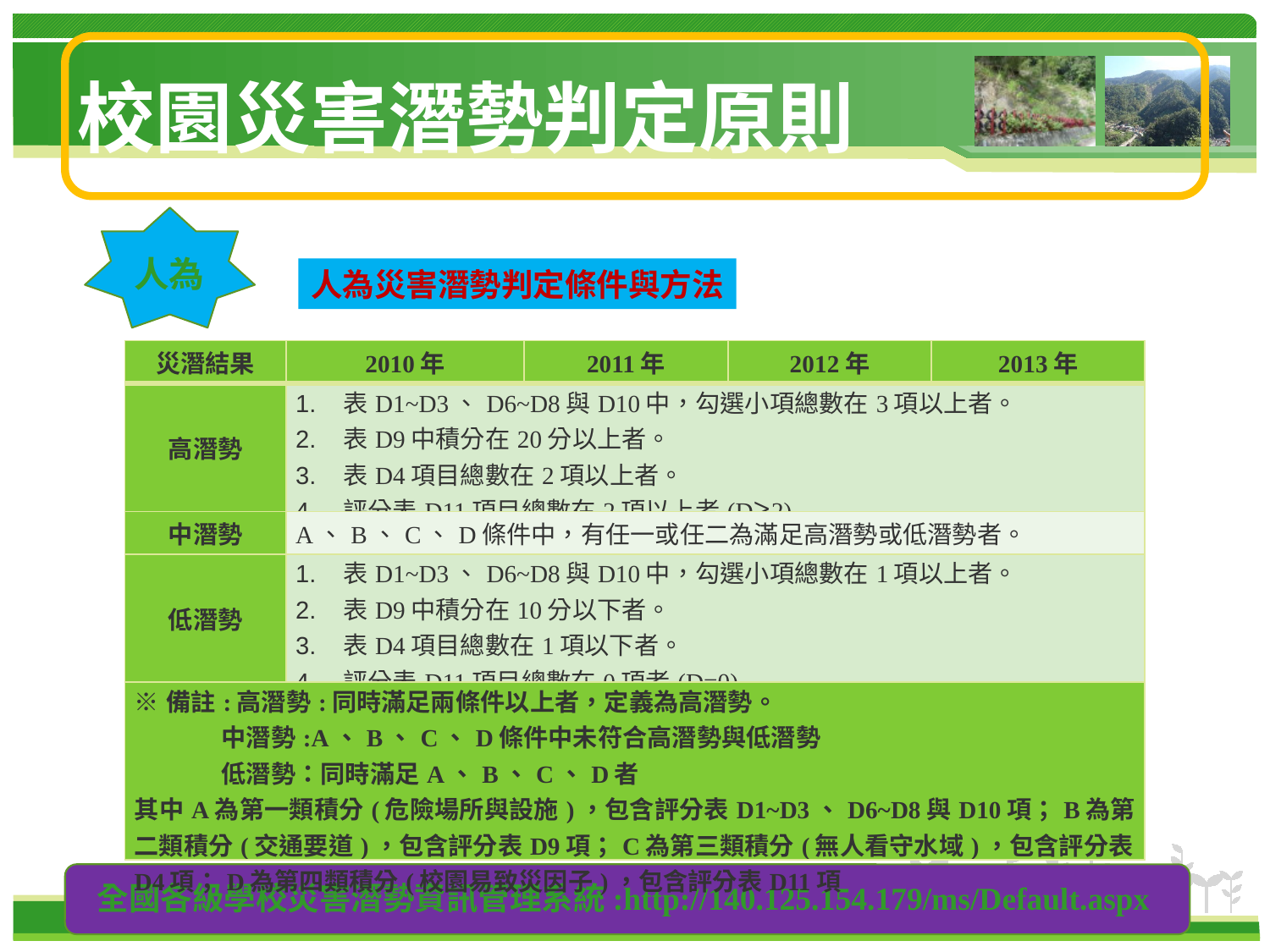

# 校園災害潛勢判定原則

人為
人為災害潛勢判定條件與方法
| 災潛結果 | 2010年 | 2011年 | 2012年 | 2013年 |
| --- | --- | --- | --- | --- |
| 高潛勢 | 表D1~D3、D6~D8與D10中，勾選小項總數在3項以上者。 表D9中積分在20分以上者。 表D4項目總數在2項以上者。 評分表D11項目總數在2項以上者(D≧2) |  |  |  |
| 中潛勢 | A、B、C、D條件中，有任一或任二為滿足高潛勢或低潛勢者。 |  |  |  |
| 低潛勢 | 表D1~D3、D6~D8與D10中，勾選小項總數在1項以上者。 表D9中積分在10分以下者。 表D4項目總數在1項以下者。 評分表D11項目總數在0項者(D=0) |  |  |  |
| ※備註:高潛勢:同時滿足兩條件以上者，定義為高潛勢。 中潛勢:A、B、C、D條件中未符合高潛勢與低潛勢 低潛勢：同時滿足A、B、C、D者 其中A為第一類積分(危險場所與設施)，包含評分表D1~D3、D6~D8與D10項；B為第二類積分(交通要道)，包含評分表D9項；C為第三類積分(無人看守水域)，包含評分表D4項；D為第四類積分(校園易致災因子)，包含評分表D11項 |  |  |  |  |

全國各級學校災害潛勢資訊管理系統:http://140.125.154.179/ms/Default.aspx